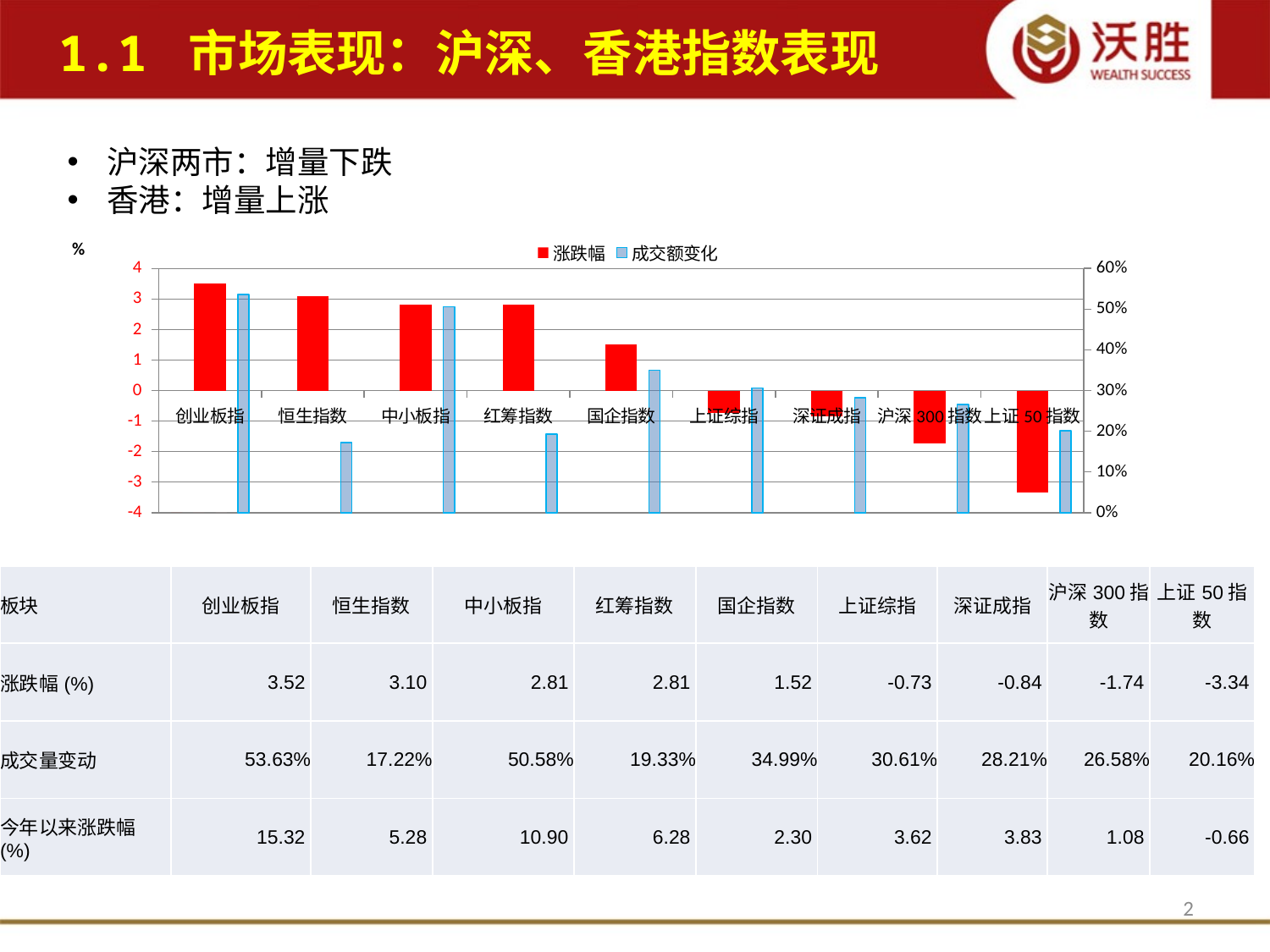

1.1 市场表现：沪深、香港指数表现
沪深两市：增量下跌
香港：增量上涨

[unsupported chart]

| 板块 | 创业板指 | 恒生指数 | 中小板指 | 红筹指数 | 国企指数 | 上证综指 | 深证成指 | 沪深300指数 | 上证50指数 |
| --- | --- | --- | --- | --- | --- | --- | --- | --- | --- |
| 涨跌幅(%) | 3.52 | 3.10 | 2.81 | 2.81 | 1.52 | -0.73 | -0.84 | -1.74 | -3.34 |
| 成交量变动 | 53.63% | 17.22% | 50.58% | 19.33% | 34.99% | 30.61% | 28.21% | 26.58% | 20.16% |
| 今年以来涨跌幅(%) | 15.32 | 5.28 | 10.90 | 6.28 | 2.30 | 3.62 | 3.83 | 1.08 | -0.66 |
2